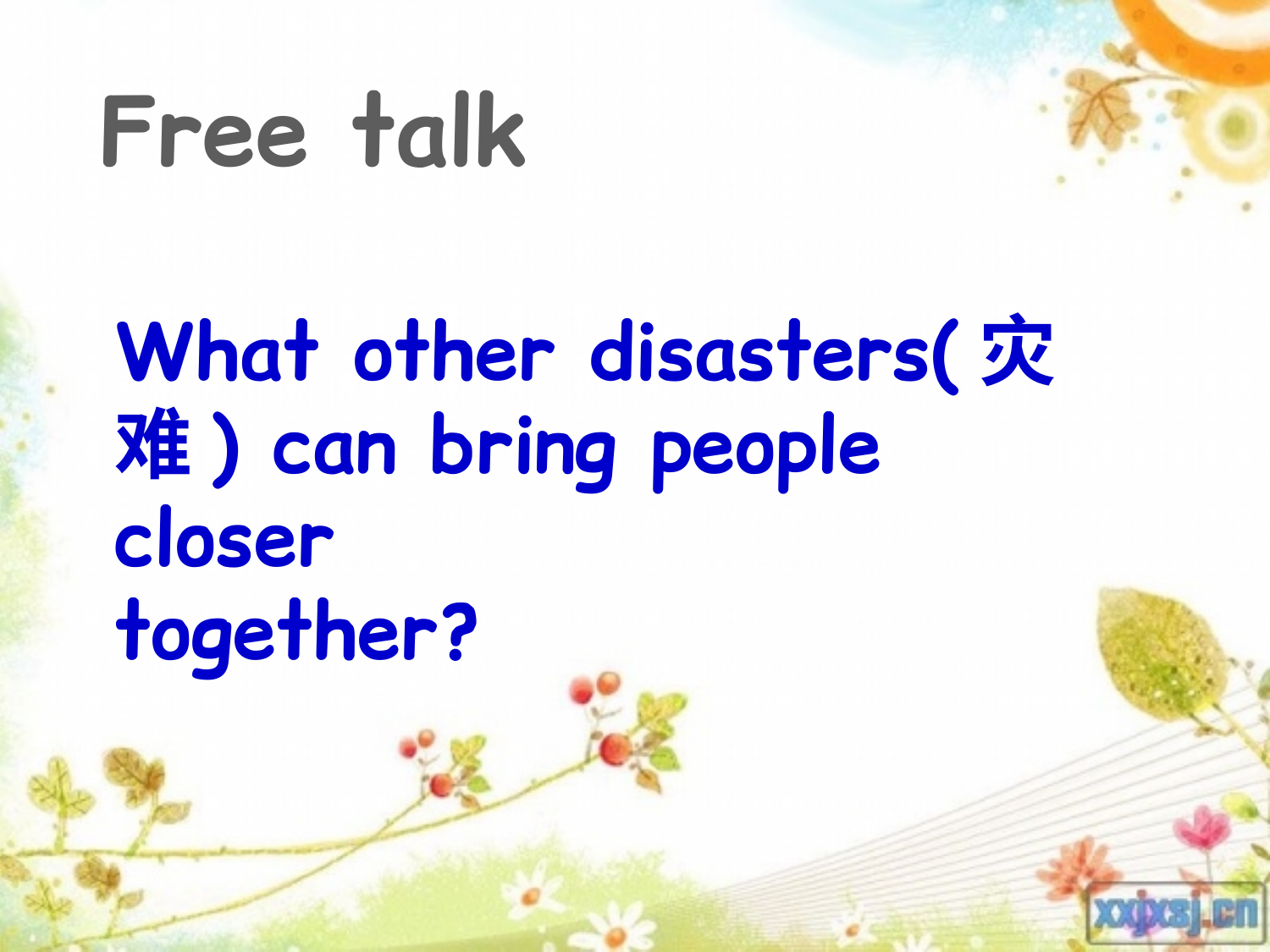

Free talk
What other disasters(灾难) can bring people closer
together?